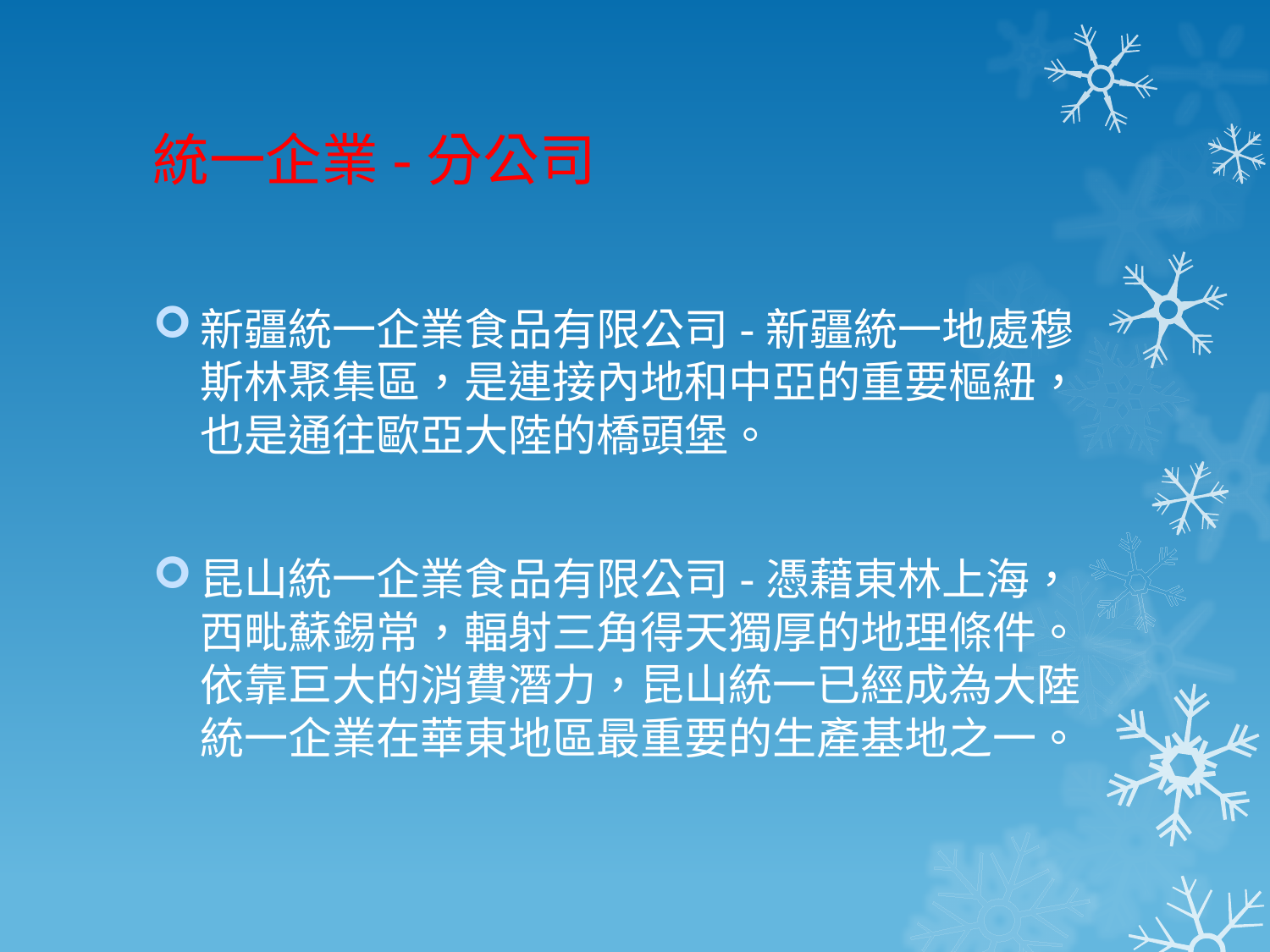

# 統一企業-分公司
新疆統一企業食品有限公司-新疆統一地處穆斯林聚集區，是連接內地和中亞的重要樞紐，也是通往歐亞大陸的橋頭堡。

昆山統一企業食品有限公司-憑藉東林上海，西毗蘇錫常，輻射三角得天獨厚的地理條件。依靠巨大的消費潛力，昆山統一已經成為大陸統一企業在華東地區最重要的生產基地之一。